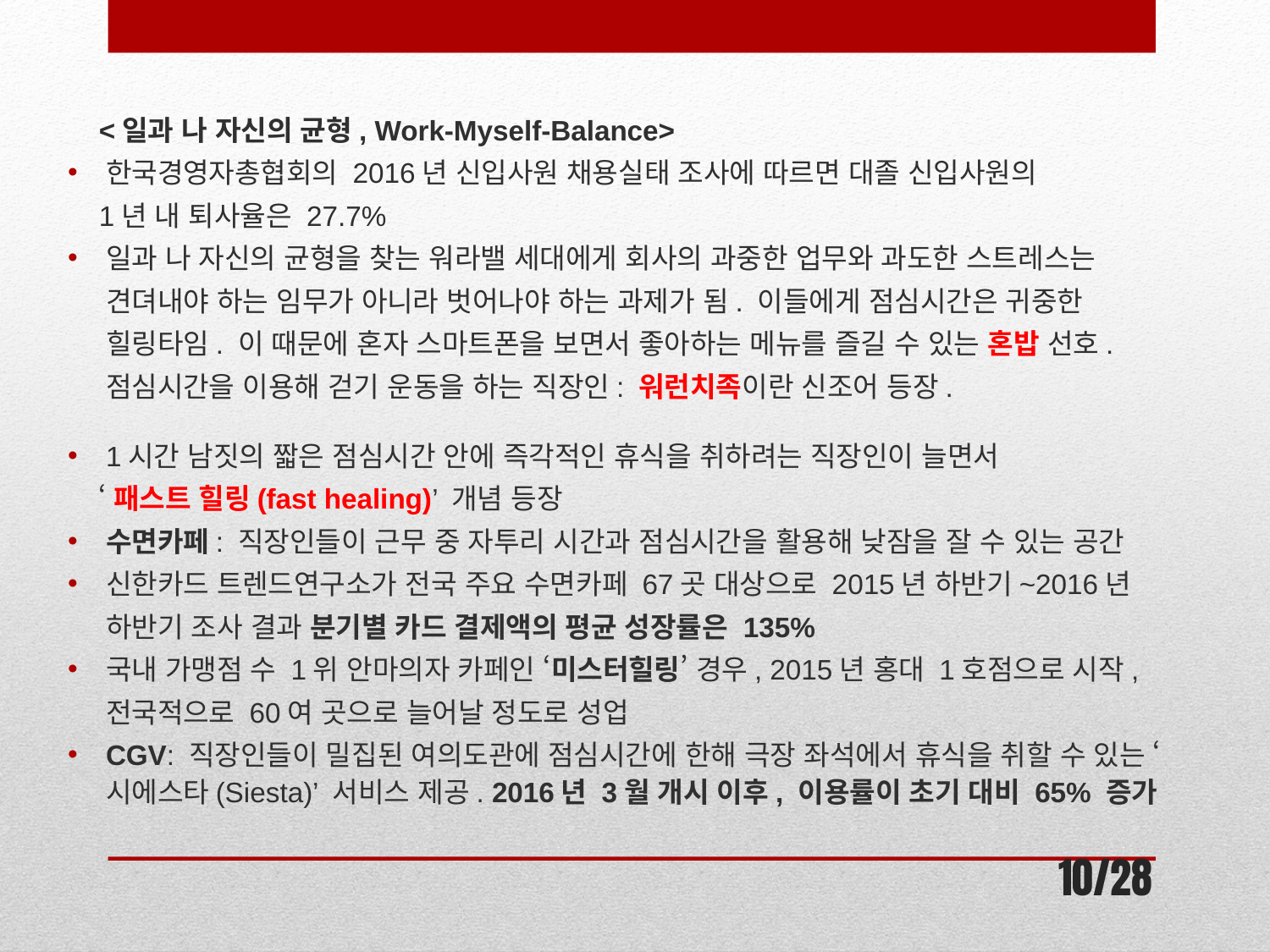

<일과 나 자신의 균형, Work-Myself-Balance>
한국경영자총협회의 2016년 신입사원 채용실태 조사에 따르면 대졸 신입사원의
    1년 내 퇴사율은 27.7%
일과 나 자신의 균형을 찾는 워라밸 세대에게 회사의 과중한 업무와 과도한 스트레스는
    견뎌내야 하는 임무가 아니라 벗어나야 하는 과제가 됨. 이들에게 점심시간은 귀중한
    힐링타임. 이 때문에 혼자 스마트폰을 보면서 좋아하는 메뉴를 즐길 수 있는 혼밥 선호.
    점심시간을 이용해 걷기 운동을 하는 직장인: 워런치족이란 신조어 등장.

1시간 남짓의 짧은 점심시간 안에 즉각적인 휴식을 취하려는 직장인이 늘면서
    ‘패스트 힐링(fast healing)’ 개념 등장
수면카페: 직장인들이 근무 중 자투리 시간과 점심시간을 활용해 낮잠을 잘 수 있는 공간
신한카드 트렌드연구소가 전국 주요 수면카페 67곳 대상으로 2015년 하반기~2016년
    하반기 조사 결과 분기별 카드 결제액의 평균 성장률은 135%
국내 가맹점 수 1위 안마의자 카페인 ‘미스터힐링’ 경우, 2015년 홍대 1호점으로 시작,
    전국적으로 60여 곳으로 늘어날 정도로 성업
CGV: 직장인들이 밀집된 여의도관에 점심시간에 한해 극장 좌석에서 휴식을 취할 수 있는 ‘시에스타(Siesta)’ 서비스 제공. 2016년 3월 개시 이후, 이용률이 초기 대비 65% 증가
10/28